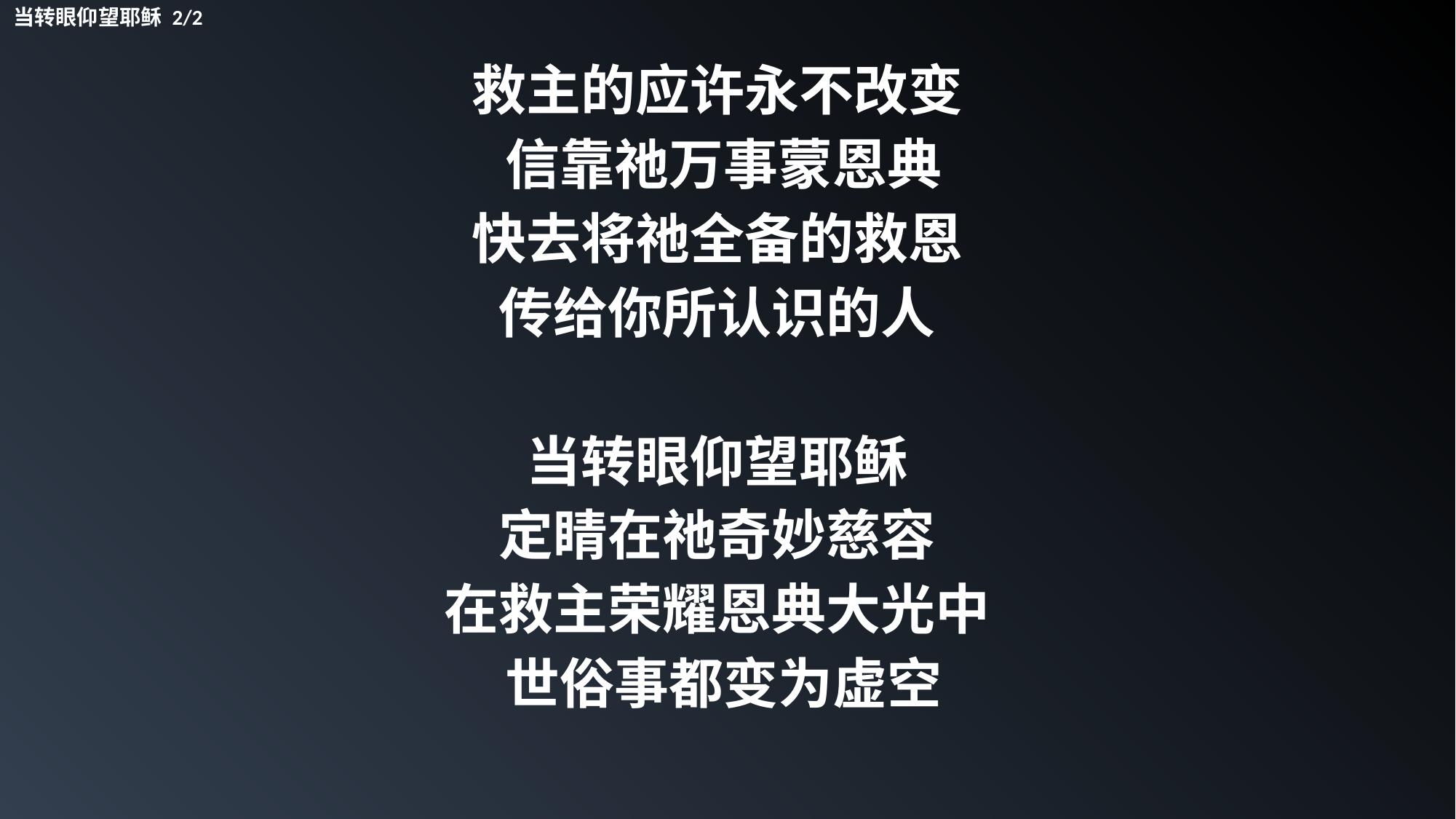

当转眼仰望耶稣 2/2
救主的应许永不改变
信靠祂万事蒙恩典
快去将祂全备的救恩
传给你所认识的人

当转眼仰望耶稣
定睛在祂奇妙慈容
在救主荣耀恩典大光中
世俗事都变为虚空